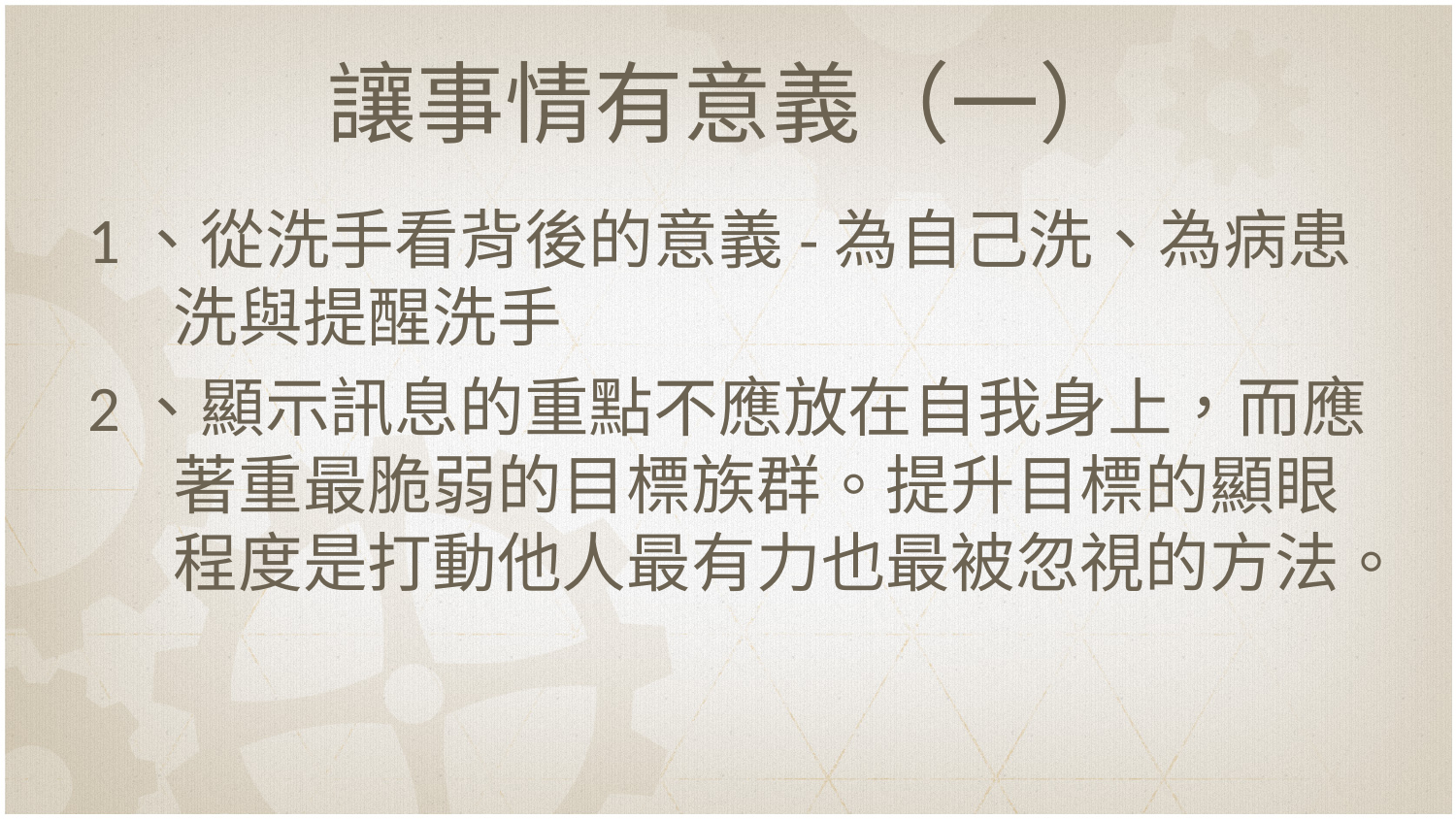

# 讓事情有意義（一）
1、從洗手看背後的意義-為自己洗、為病患洗與提醒洗手
2、顯示訊息的重點不應放在自我身上，而應著重最脆弱的目標族群。提升目標的顯眼程度是打動他人最有力也最被忽視的方法。